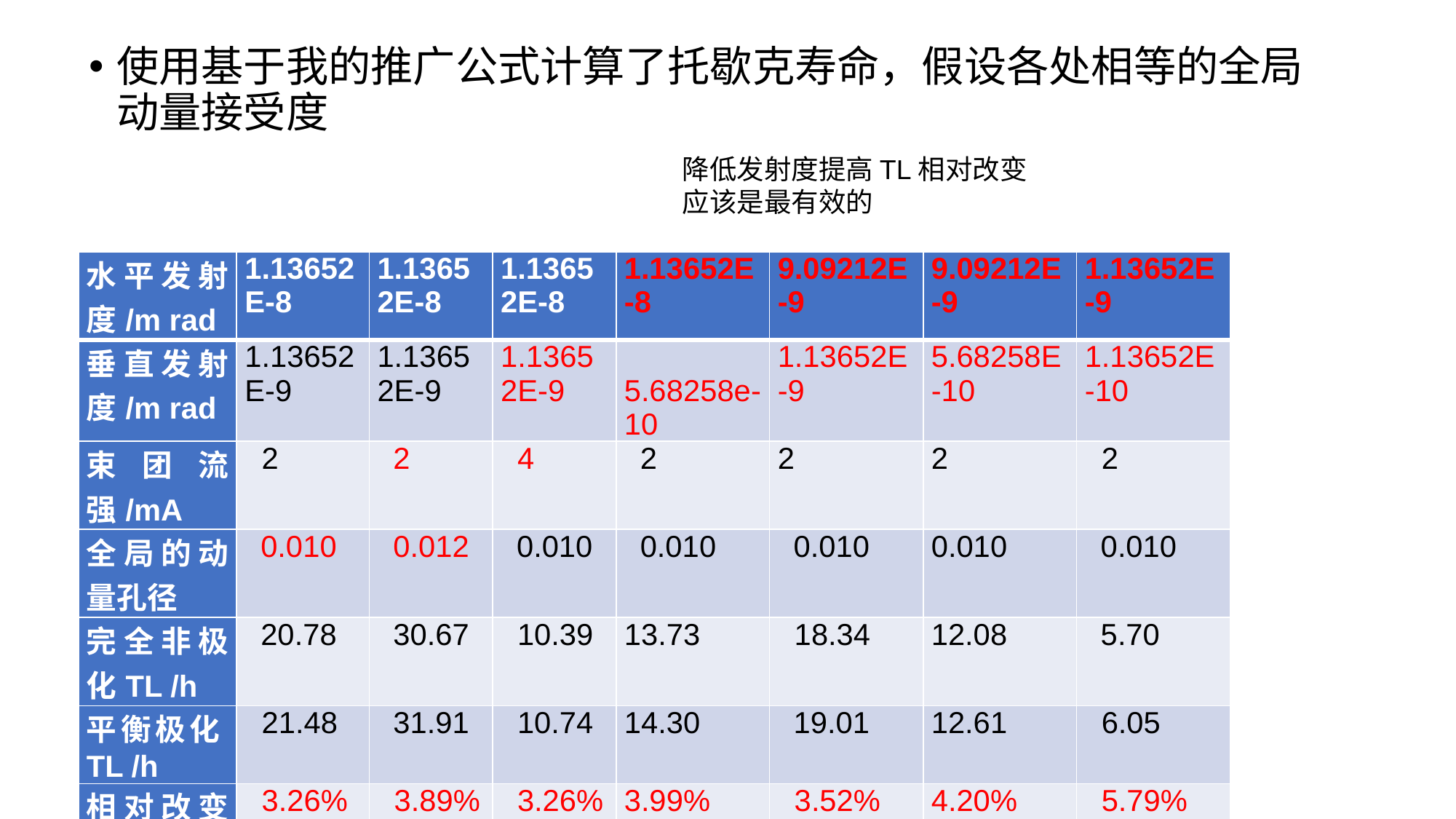

使用基于我的推广公式计算了托歇克寿命，假设各处相等的全局动量接受度

降低发射度提高TL相对改变应该是最有效的
| 水平发射度/m rad | 1.13652E-8 | 1.13652E-8 | 1.13652E-8 | 1.13652E-8 | 9.09212E-9 | 9.09212E-9 | 1.13652E-9 |
| --- | --- | --- | --- | --- | --- | --- | --- |
| 垂直发射度/m rad | 1.13652E-9 | 1.13652E-9 | 1.13652E-9 | 5.68258e-10 | 1.13652E-9 | 5.68258E-10 | 1.13652E-10 |
| 束团流强/mA | 2 | 2 | 4 | 2 | 2 | 2 | 2 |
| 全局的动量孔径 | 0.010 | 0.012 | 0.010 | 0.010 | 0.010 | 0.010 | 0.010 |
| 完全非极化TL /h | 20.78 | 30.67 | 10.39 | 13.73 | 18.34 | 12.08 | 5.70 |
| 平衡极化TL /h | 21.48 | 31.91 | 10.74 | 14.30 | 19.01 | 12.61 | 6.05 |
| 相对改变量 | 3.26% | 3.89% | 3.26% | 3.99% | 3.52% | 4.20% | 5.79% |